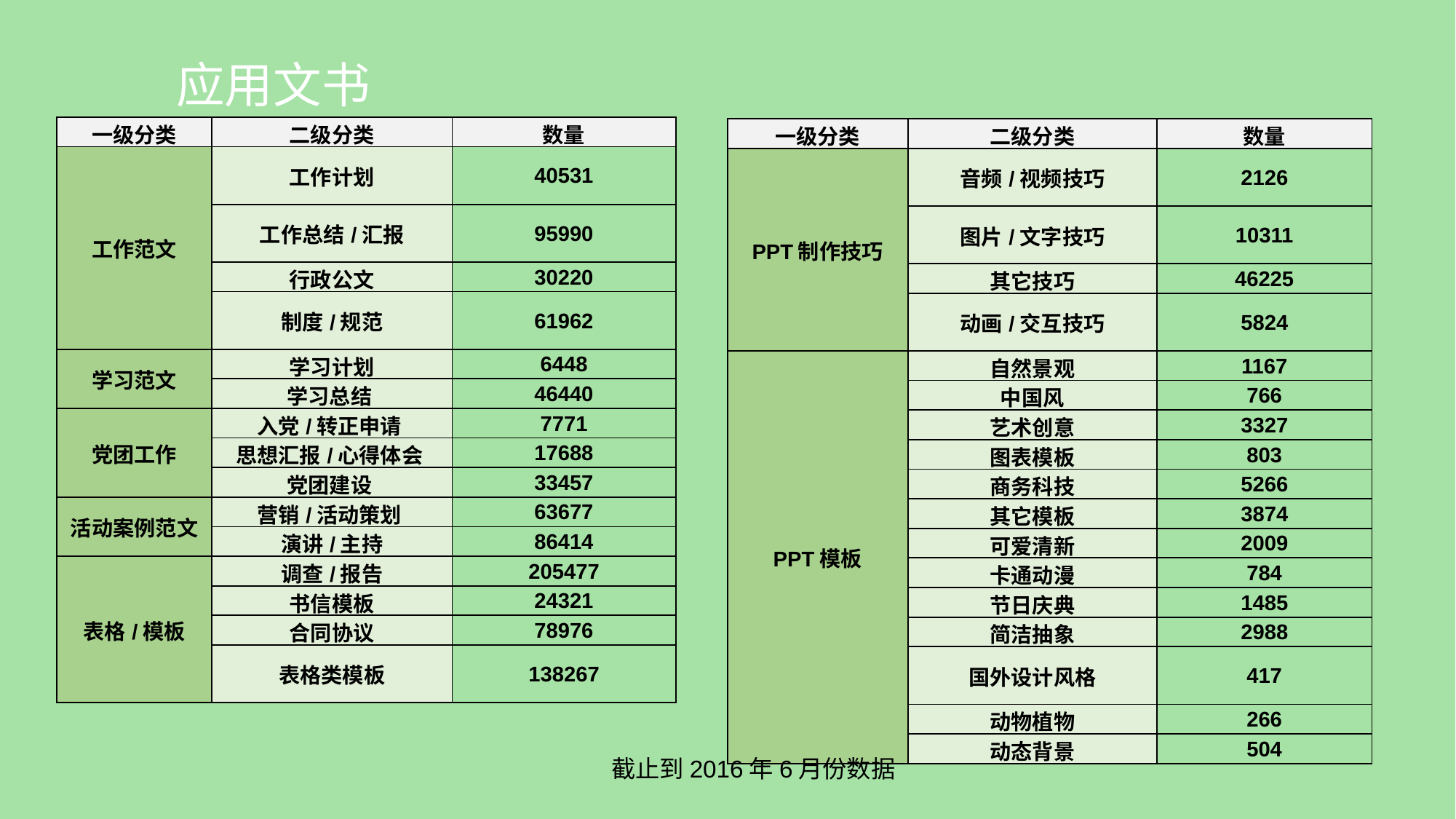

应用文书
| 一级分类 | 二级分类 | 数量 |
| --- | --- | --- |
| 工作范文 | 工作计划 | 40531 |
|  | 工作总结/汇报 | 95990 |
|  | 行政公文 | 30220 |
|  | 制度/规范 | 61962 |
| 学习范文 | 学习计划 | 6448 |
|  | 学习总结 | 46440 |
| 党团工作 | 入党/转正申请 | 7771 |
|  | 思想汇报/心得体会 | 17688 |
|  | 党团建设 | 33457 |
| 活动案例范文 | 营销/活动策划 | 63677 |
|  | 演讲/主持 | 86414 |
| 表格/模板 | 调查/报告 | 205477 |
|  | 书信模板 | 24321 |
|  | 合同协议 | 78976 |
|  | 表格类模板 | 138267 |
| 一级分类 | 二级分类 | 数量 |
| --- | --- | --- |
| PPT制作技巧 | 音频/视频技巧 | 2126 |
|  | 图片/文字技巧 | 10311 |
|  | 其它技巧 | 46225 |
|  | 动画/交互技巧 | 5824 |
| PPT模板 | 自然景观 | 1167 |
|  | 中国风 | 766 |
|  | 艺术创意 | 3327 |
|  | 图表模板 | 803 |
|  | 商务科技 | 5266 |
|  | 其它模板 | 3874 |
|  | 可爱清新 | 2009 |
|  | 卡通动漫 | 784 |
|  | 节日庆典 | 1485 |
|  | 简洁抽象 | 2988 |
|  | 国外设计风格 | 417 |
|  | 动物植物 | 266 |
|  | 动态背景 | 504 |
截止到2016年6月份数据